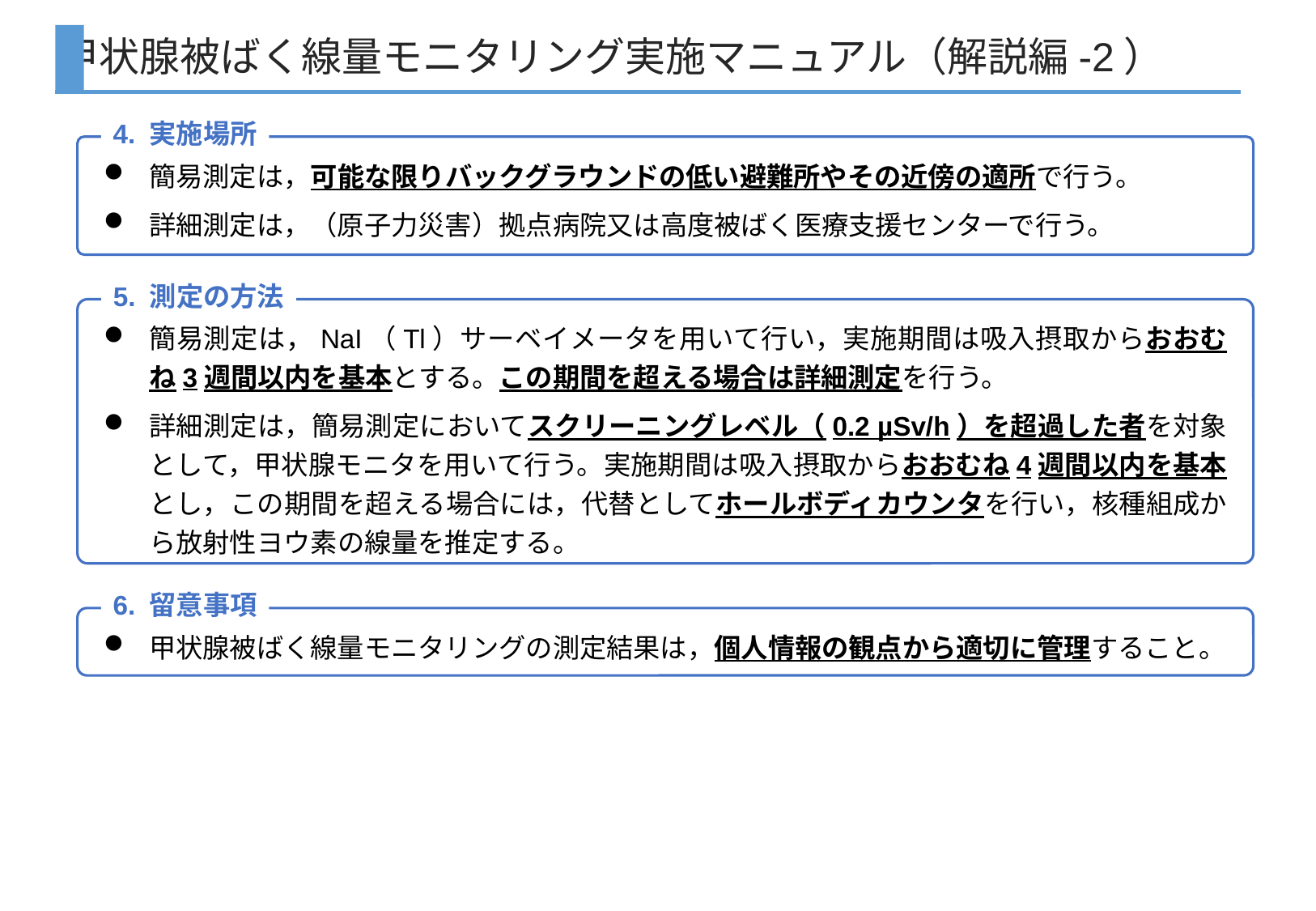

甲状腺被ばく線量モニタリング実施マニュアル（解説編-2）
4. 実施場所

簡易測定は，可能な限りバックグラウンドの低い避難所やその近傍の適所で行う。
詳細測定は，（原子力災害）拠点病院又は高度被ばく医療支援センターで行う。
5. 測定の方法

簡易測定は，NaI（Tl）サーベイメータを用いて行い，実施期間は吸入摂取からおおむね3週間以内を基本とする。この期間を超える場合は詳細測定を行う。
詳細測定は，簡易測定においてスクリーニングレベル（0.2 µSv/h）を超過した者を対象として，甲状腺モニタを用いて行う。実施期間は吸入摂取からおおむね4週間以内を基本とし，この期間を超える場合には，代替としてホールボディカウンタを行い，核種組成から放射性ヨウ素の線量を推定する。
6. 留意事項

甲状腺被ばく線量モニタリングの測定結果は，個人情報の観点から適切に管理すること。